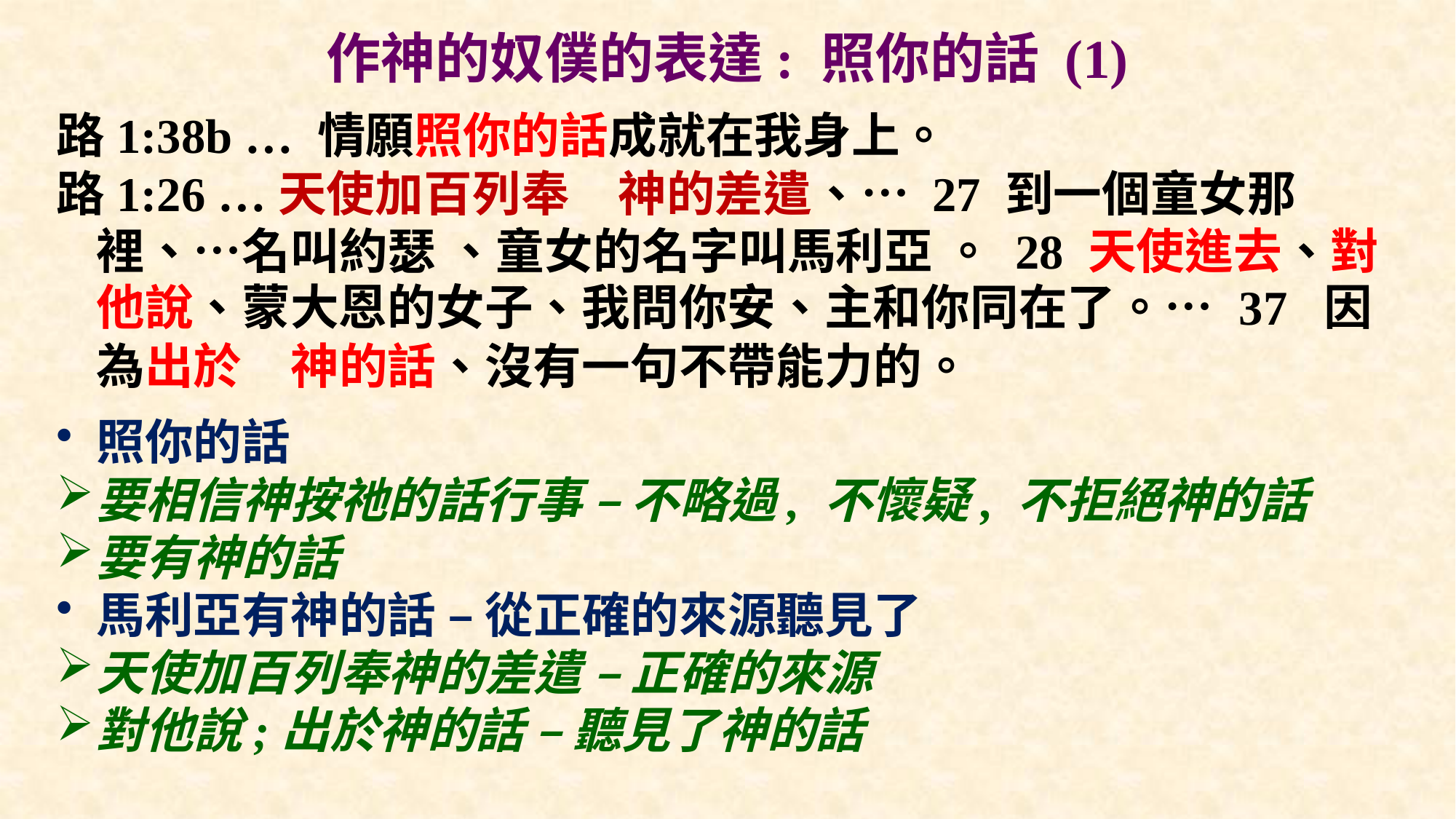

# 作神的奴僕的表達: 照你的話 (1)
路1:38b … 情願照你的話成就在我身上。
路1:26 …天使加百列奉　神的差遣、… 27 到一個童女那裡、…名叫約瑟 、童女的名字叫馬利亞 。 28 天使進去、對他說、蒙大恩的女子、我問你安、主和你同在了。… 37  因為出於　神的話、沒有一句不帶能力的。
照你的話
要相信神按祂的話行事 – 不略過, 不懷疑, 不拒絕神的話
要有神的話
馬利亞有神的話 – 從正確的來源聽見了
天使加百列奉神的差遣 – 正確的來源
對他說;出於神的話 – 聽見了神的話